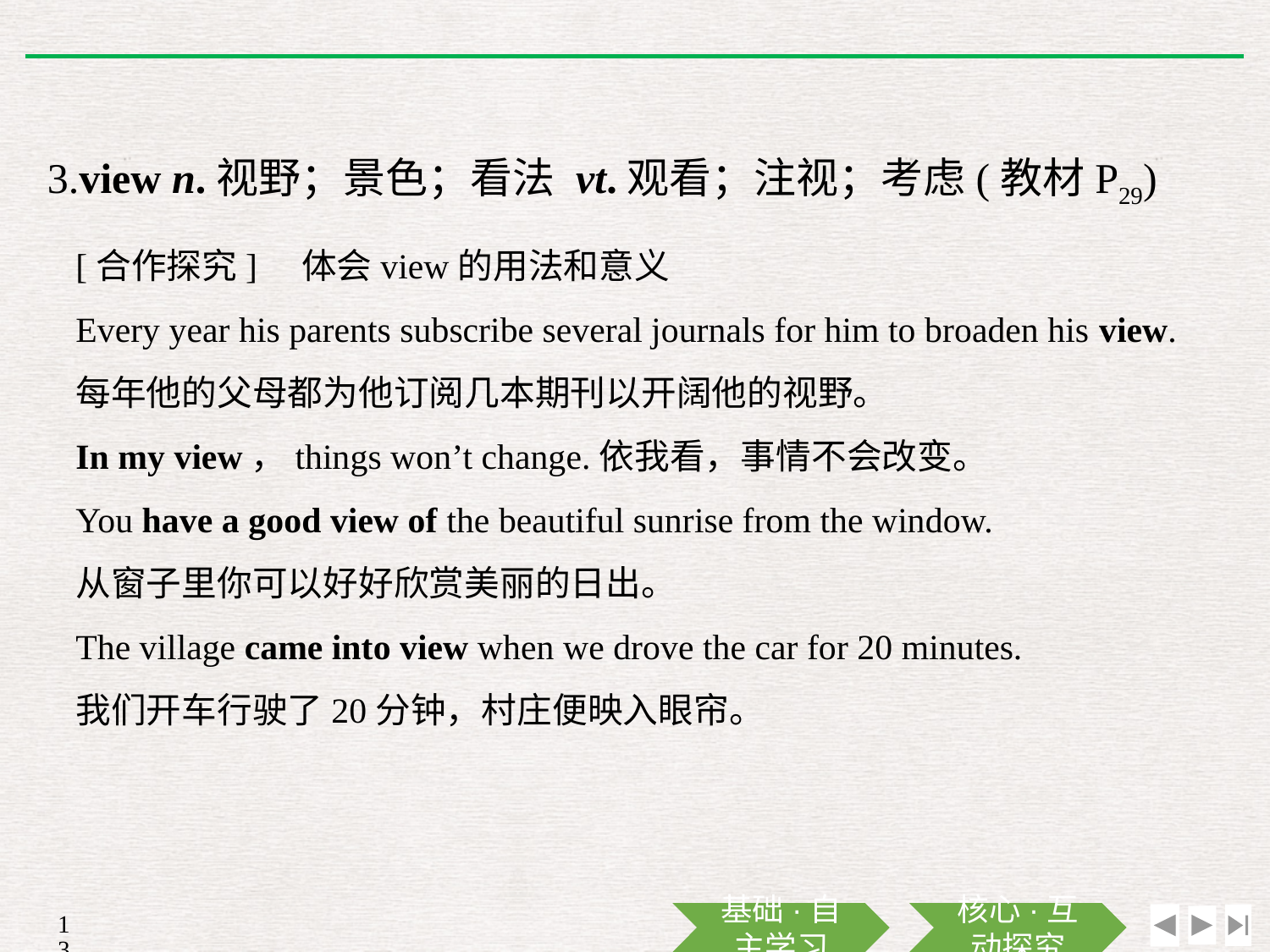

3.view n.视野；景色；看法 vt.观看；注视；考虑(教材P29)
[合作探究]　体会view的用法和意义
Every year his parents subscribe several journals for him to broaden his view.
每年他的父母都为他订阅几本期刊以开阔他的视野。
In my view，things won’t change.依我看，事情不会改变。
You have a good view of the beautiful sunrise from the window.
从窗子里你可以好好欣赏美丽的日出。
The village came into view when we drove the car for 20 minutes.
我们开车行驶了20分钟，村庄便映入眼帘。